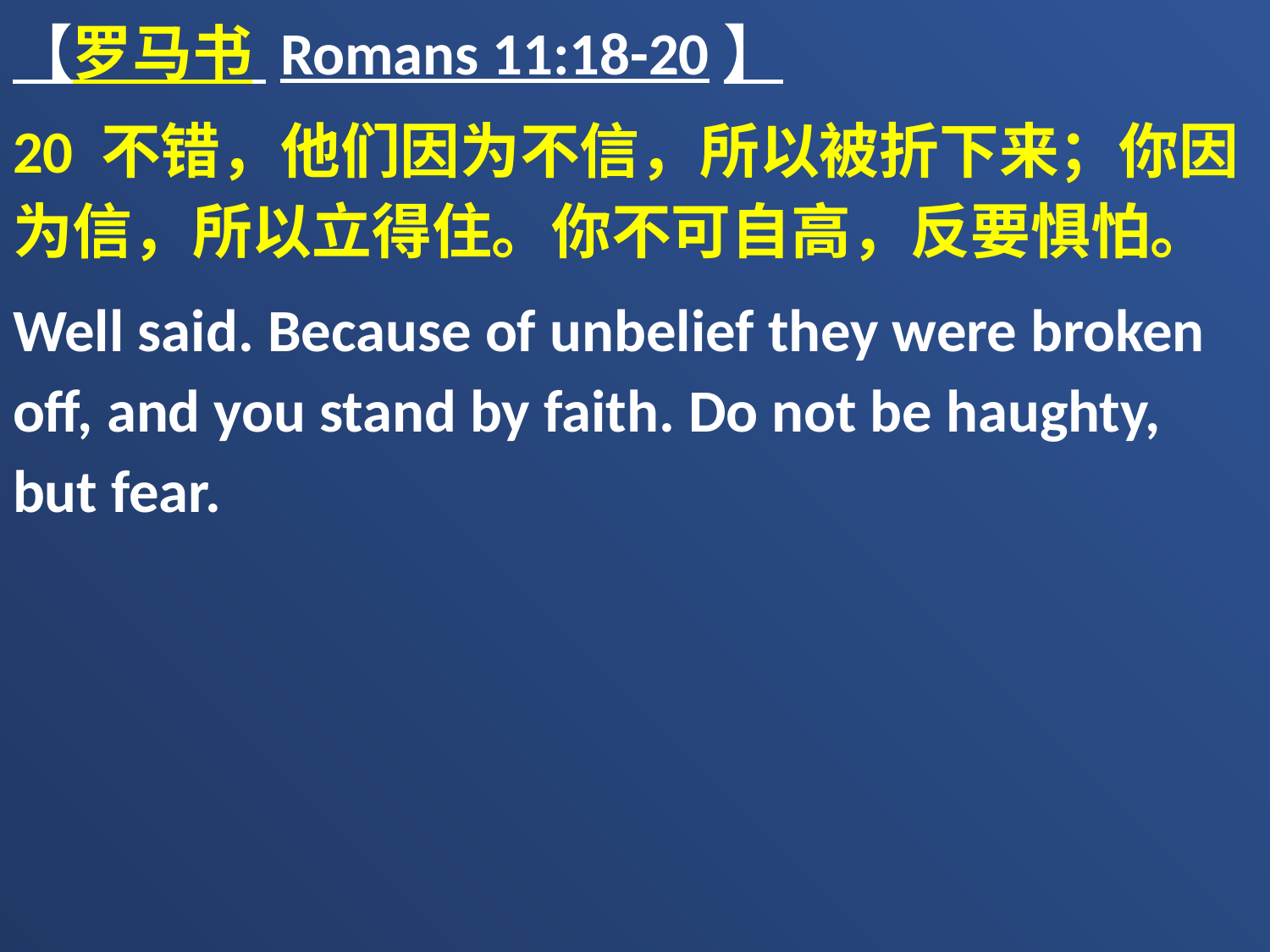

【罗马书 Romans 11:18-20】
20 不错，他们因为不信，所以被折下来；你因为信，所以立得住。你不可自高，反要惧怕。
Well said. Because of unbelief they were broken off, and you stand by faith. Do not be haughty, but fear.